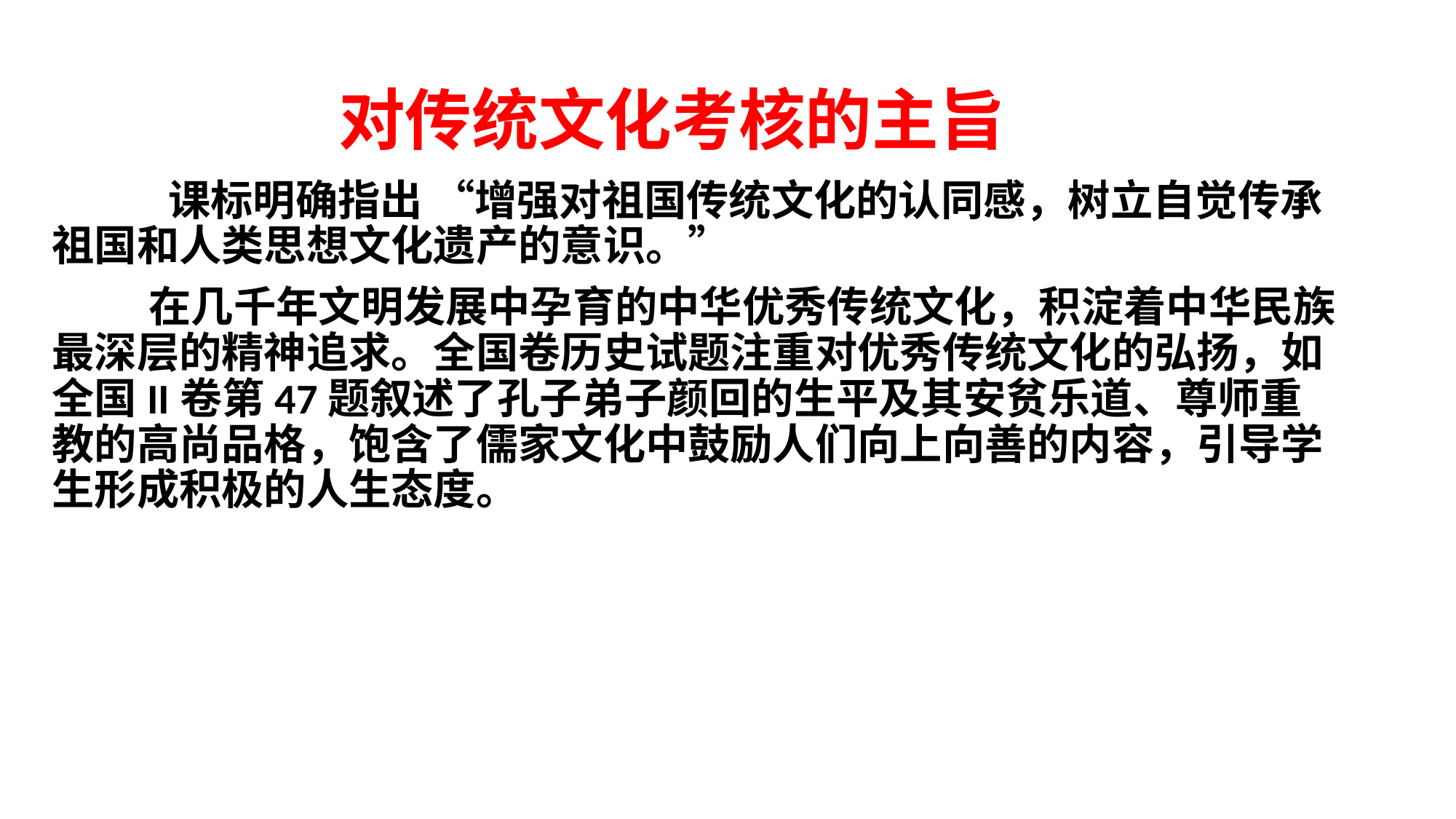

# 对传统文化考核的主旨
           课标明确指出 “增强对祖国传统文化的认同感，树立自觉传承祖国和人类思想文化遗产的意识。”
         在几千年文明发展中孕育的中华优秀传统文化，积淀着中华民族最深层的精神追求。全国卷历史试题注重对优秀传统文化的弘扬，如全国II卷第47题叙述了孔子弟子颜回的生平及其安贫乐道、尊师重教的高尚品格，饱含了儒家文化中鼓励人们向上向善的内容，引导学生形成积极的人生态度。